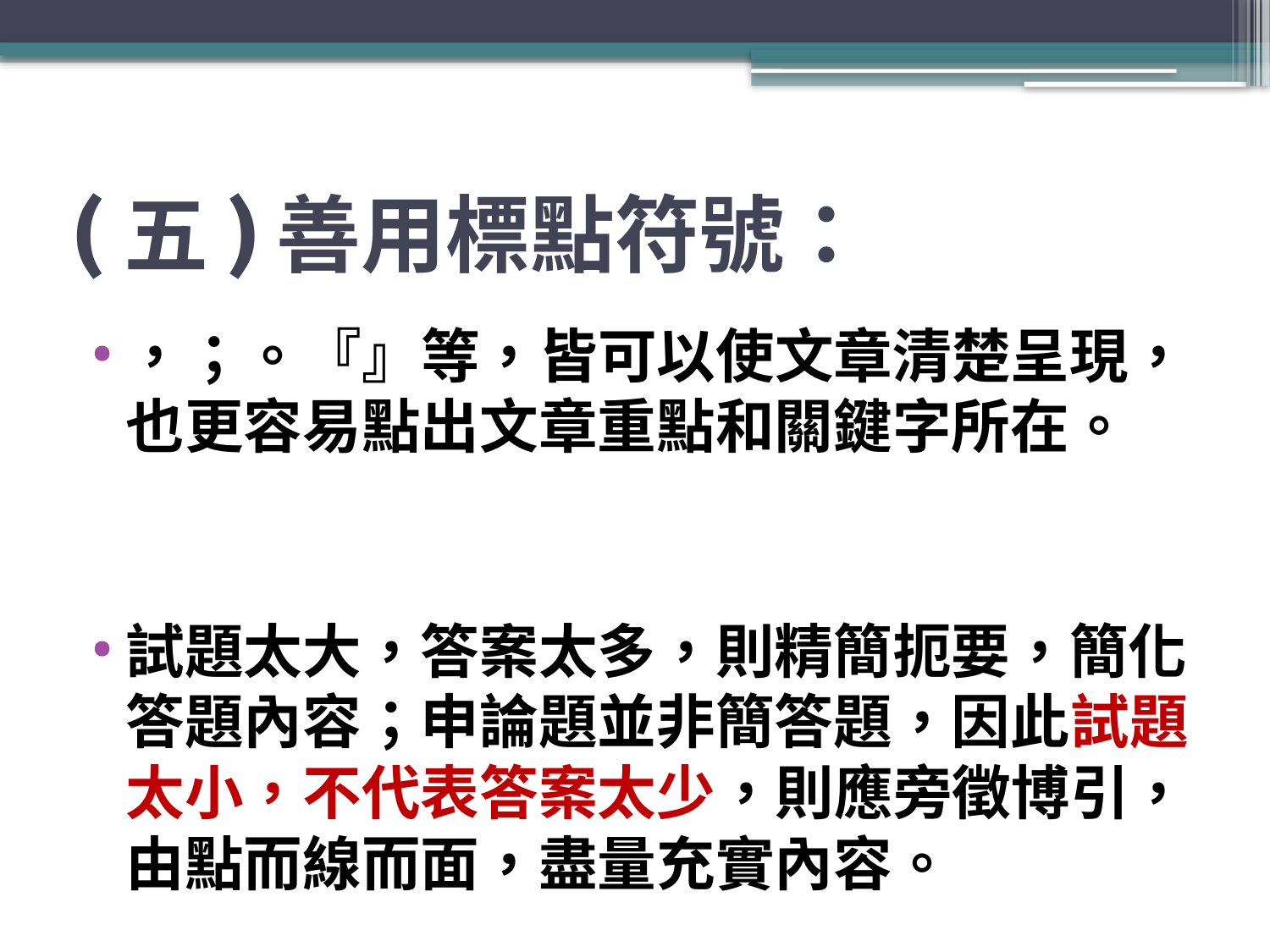

# (五)善用標點符號：
，；。『』等，皆可以使文章清楚呈現，也更容易點出文章重點和關鍵字所在。

試題太大，答案太多，則精簡扼要，簡化答題內容；申論題並非簡答題，因此試題太小，不代表答案太少，則應旁徵博引，由點而線而面，盡量充實內容。